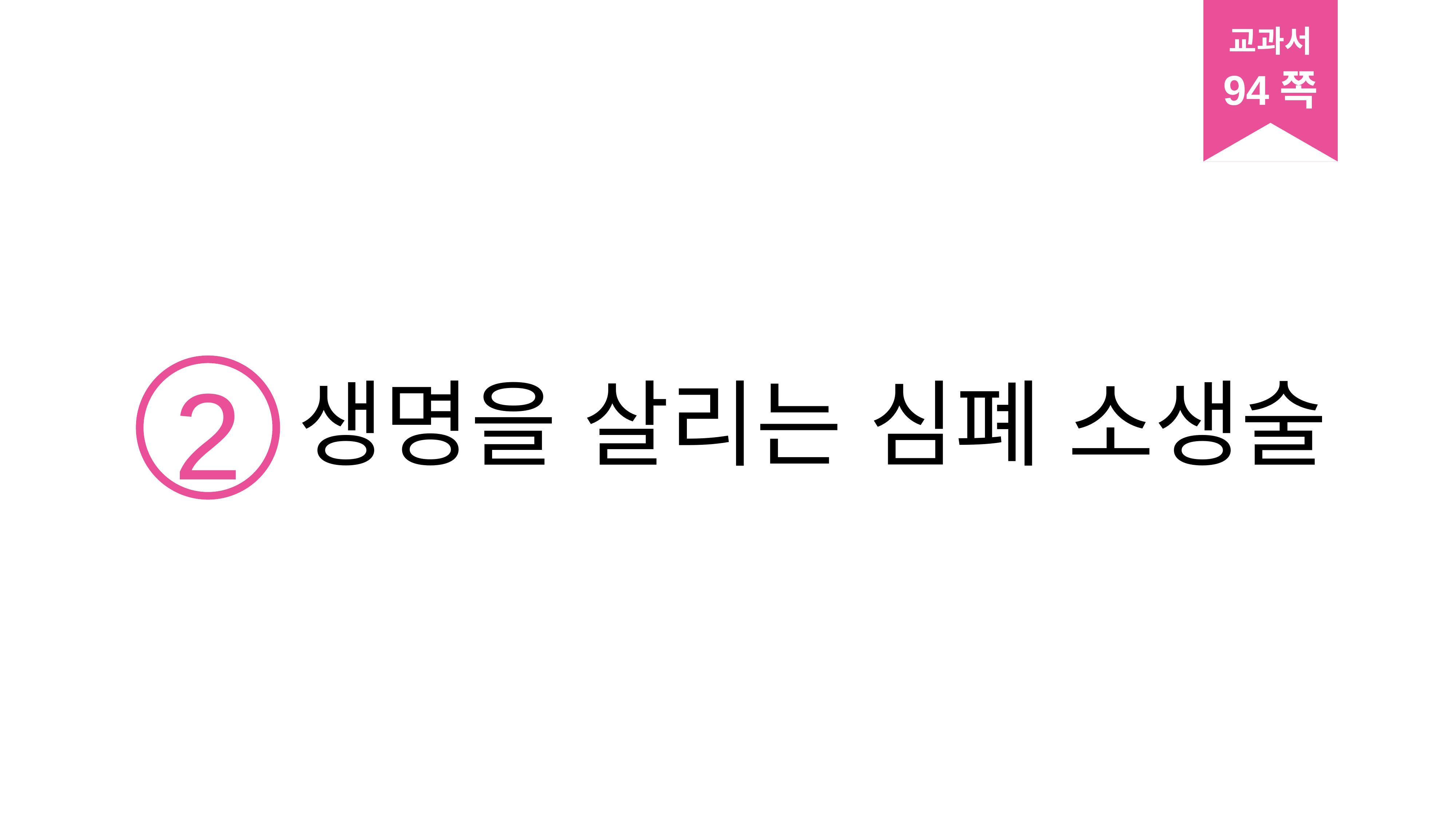

교과서
94쪽

2
생명을 살리는 심폐 소생술